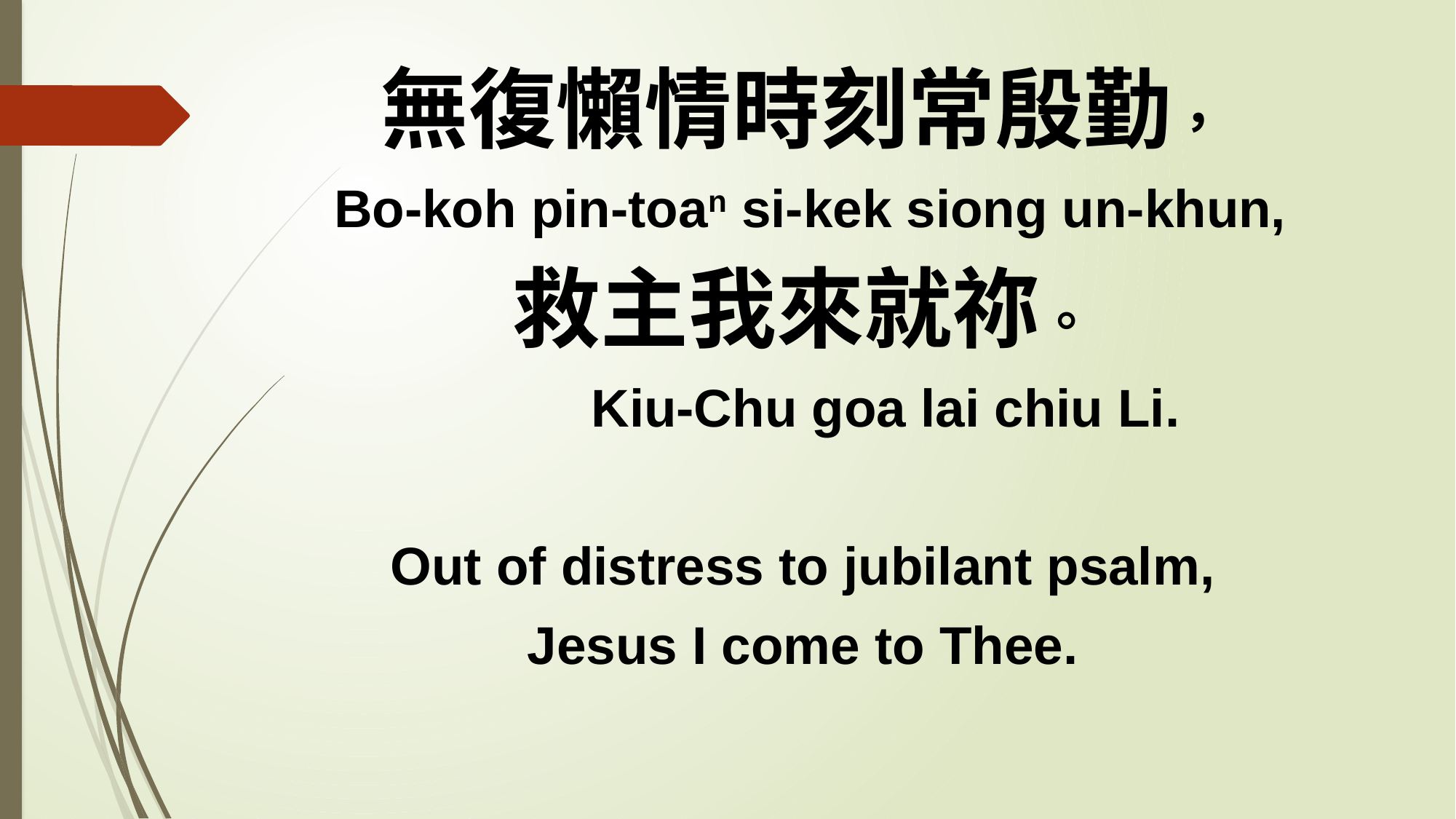

無復懶情時刻常殷勤，
 Bo-koh pin-toan si-kek siong un-khun,
救主我來就祢。
                     Kiu-Chu goa lai chiu Li.

Out of distress to jubilant psalm,
Jesus I come to Thee.